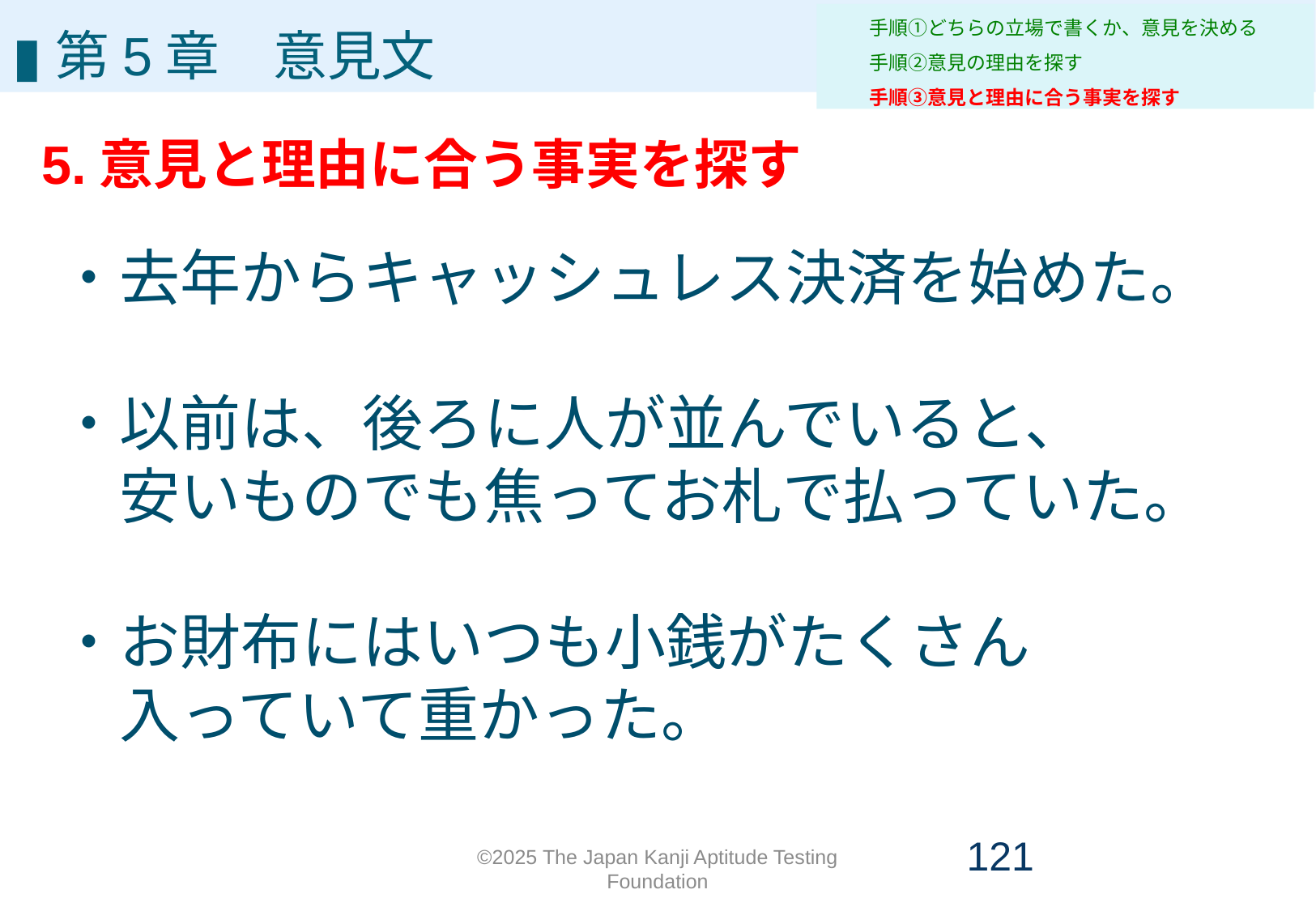

# 第5章
手順①どちらの立場で書くか、意見を決める
手順②意見の理由を探す
手順③意見と理由に合う事実を探す
▮第5章　意見文
5.意見と理由に合う事実を探す
・去年からキャッシュレス決済を始めた。

・以前は、後ろに人が並んでいると、
　安いものでも焦ってお札で払っていた。

・お財布にはいつも小銭がたくさん
　入っていて重かった。
©2025 The Japan Kanji Aptitude Testing Foundation
121